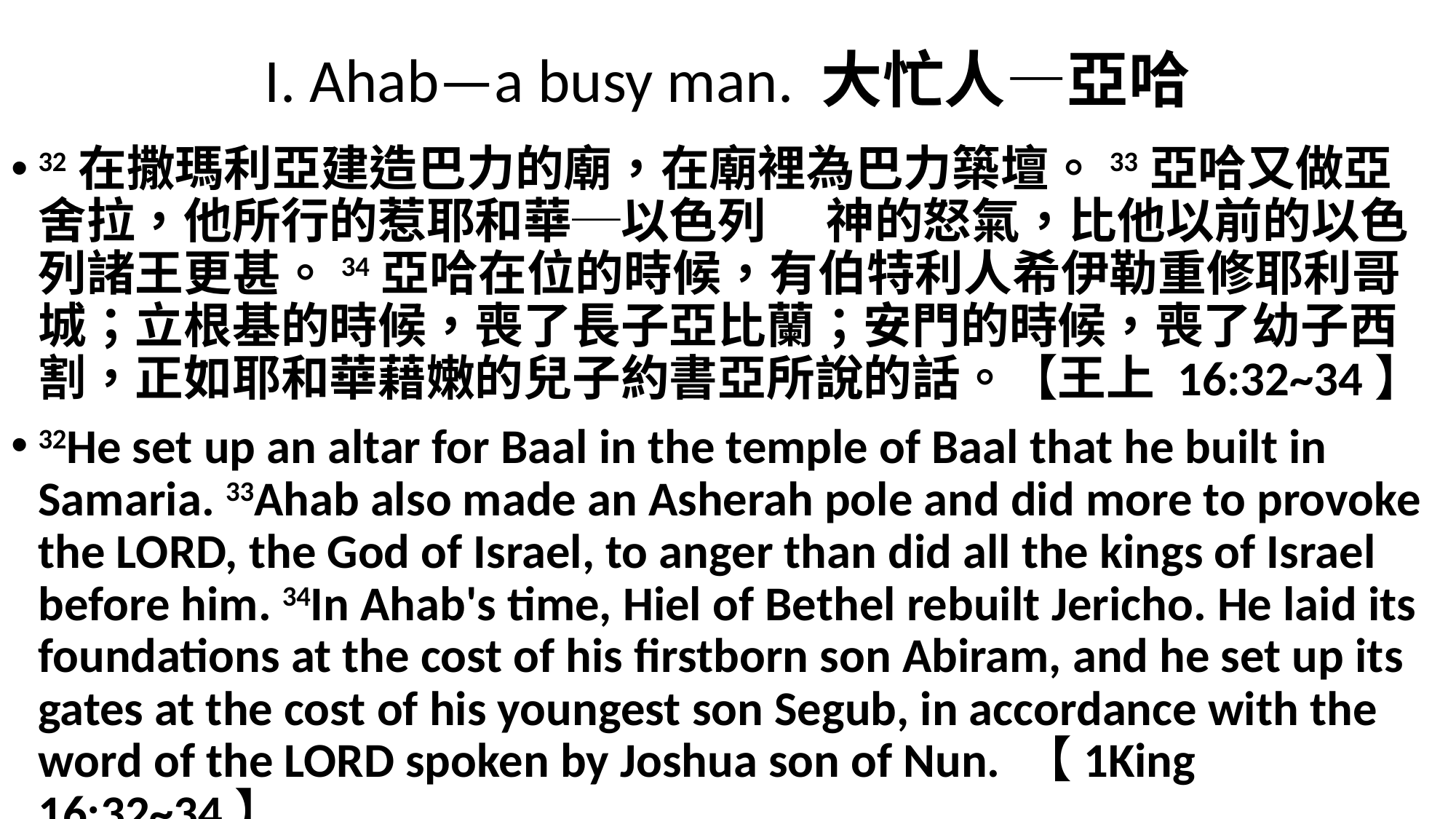

# I. Ahab—a busy man. 大忙人—亞哈
32在撒瑪利亞建造巴力的廟，在廟裡為巴力築壇。33亞哈又做亞舍拉，他所行的惹耶和華─以色列　 神的怒氣，比他以前的以色列諸王更甚。34亞哈在位的時候，有伯特利人希伊勒重修耶利哥城；立根基的時候，喪了長子亞比蘭；安門的時候，喪了幼子西割，正如耶和華藉嫩的兒子約書亞所說的話。【王上 16:32~34】
32He set up an altar for Baal in the temple of Baal that he built in Samaria. 33Ahab also made an Asherah pole and did more to provoke the LORD, the God of Israel, to anger than did all the kings of Israel before him. 34In Ahab's time, Hiel of Bethel rebuilt Jericho. He laid its foundations at the cost of his firstborn son Abiram, and he set up its gates at the cost of his youngest son Segub, in accordance with the word of the LORD spoken by Joshua son of Nun. 【1King 16:32~34】